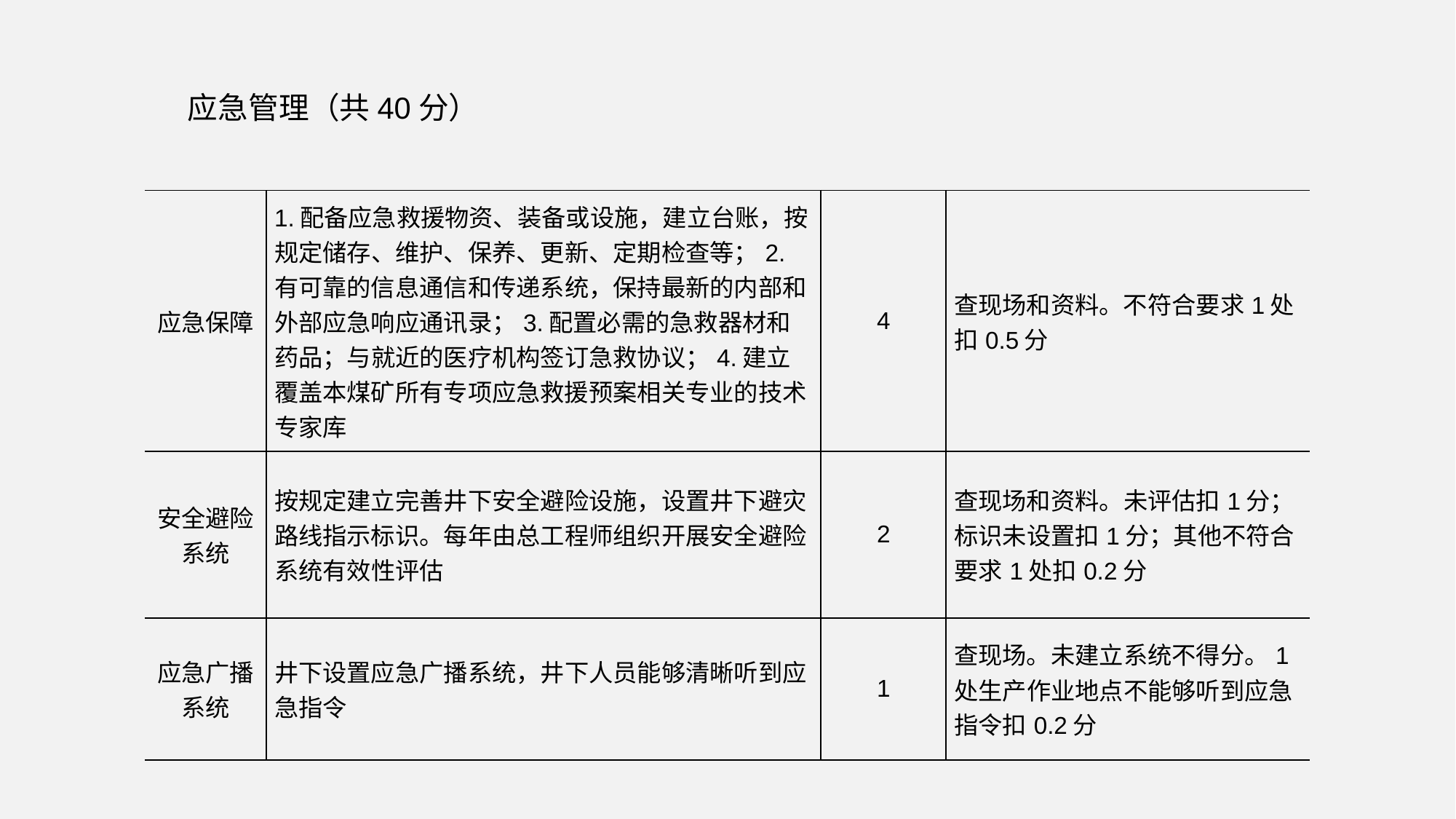

应急管理（共40分）
| 应急保障 | 1.配备应急救援物资、装备或设施，建立台账，按规定储存、维护、保养、更新、定期检查等；2.有可靠的信息通信和传递系统，保持最新的内部和外部应急响应通讯录；3.配置必需的急救器材和药品；与就近的医疗机构签订急救协议；4.建立覆盖本煤矿所有专项应急救援预案相关专业的技术专家库 | 4 | 查现场和资料。不符合要求1处扣0.5分 |
| --- | --- | --- | --- |
| 安全避险系统 | 按规定建立完善井下安全避险设施，设置井下避灾路线指示标识。每年由总工程师组织开展安全避险系统有效性评估 | 2 | 查现场和资料。未评估扣1分；标识未设置扣1分；其他不符合要求1处扣0.2分 |
| 应急广播系统 | 井下设置应急广播系统，井下人员能够清晰听到应急指令 | 1 | 查现场。未建立系统不得分。1处生产作业地点不能够听到应急指令扣0.2分 |